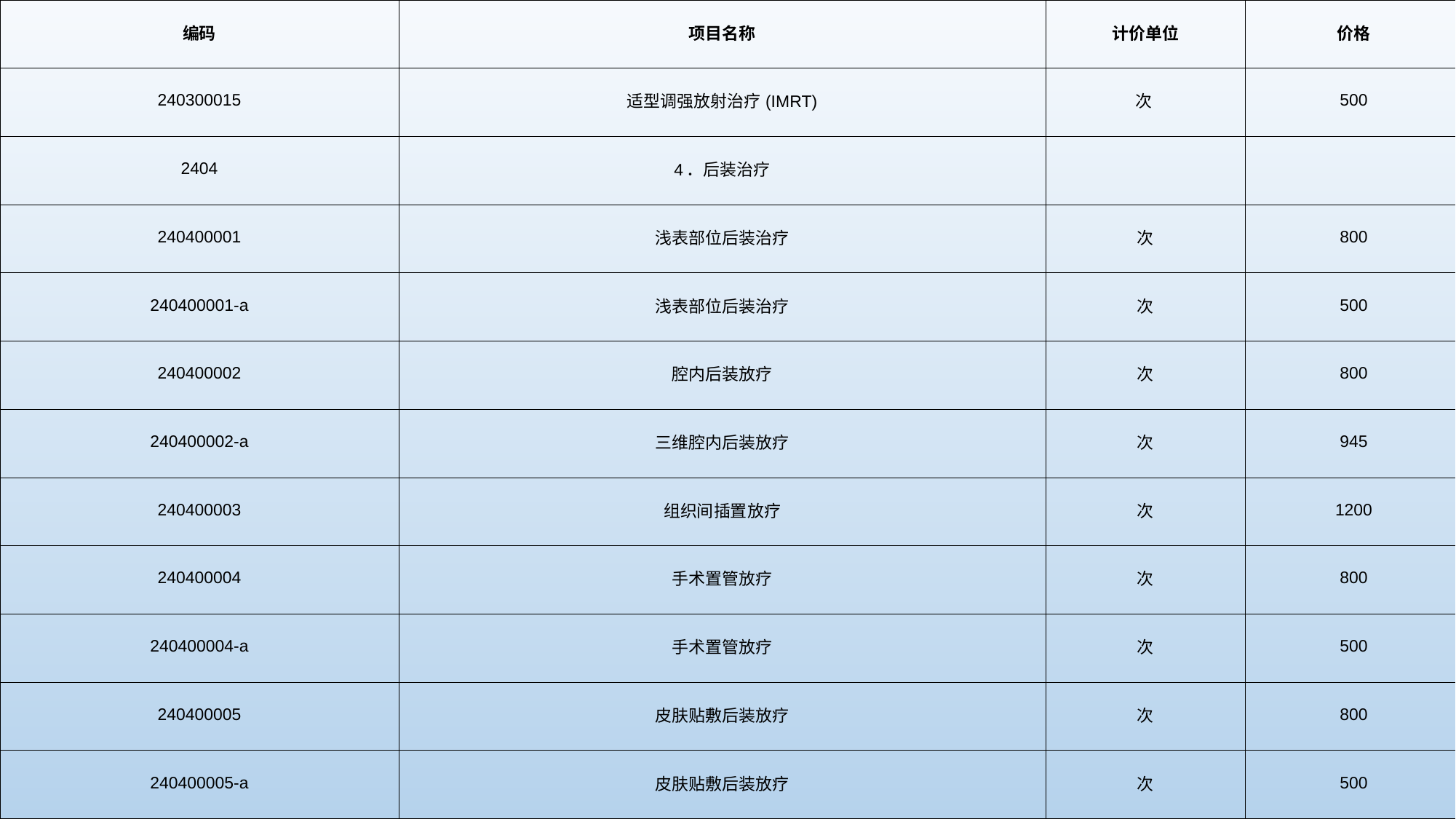

| 编码 | 项目名称 | 计价单位 | 价格 |
| --- | --- | --- | --- |
| 240300015 | 适型调强放射治疗(IMRT) | 次 | 500 |
| 2404 | 4．后装治疗 |  |  |
| 240400001 | 浅表部位后装治疗 | 次 | 800 |
| 240400001-a | 浅表部位后装治疗 | 次 | 500 |
| 240400002 | 腔内后装放疗 | 次 | 800 |
| 240400002-a | 三维腔内后装放疗 | 次 | 945 |
| 240400003 | 组织间插置放疗 | 次 | 1200 |
| 240400004 | 手术置管放疗 | 次 | 800 |
| 240400004-a | 手术置管放疗 | 次 | 500 |
| 240400005 | 皮肤贴敷后装放疗 | 次 | 800 |
| 240400005-a | 皮肤贴敷后装放疗 | 次 | 500 |